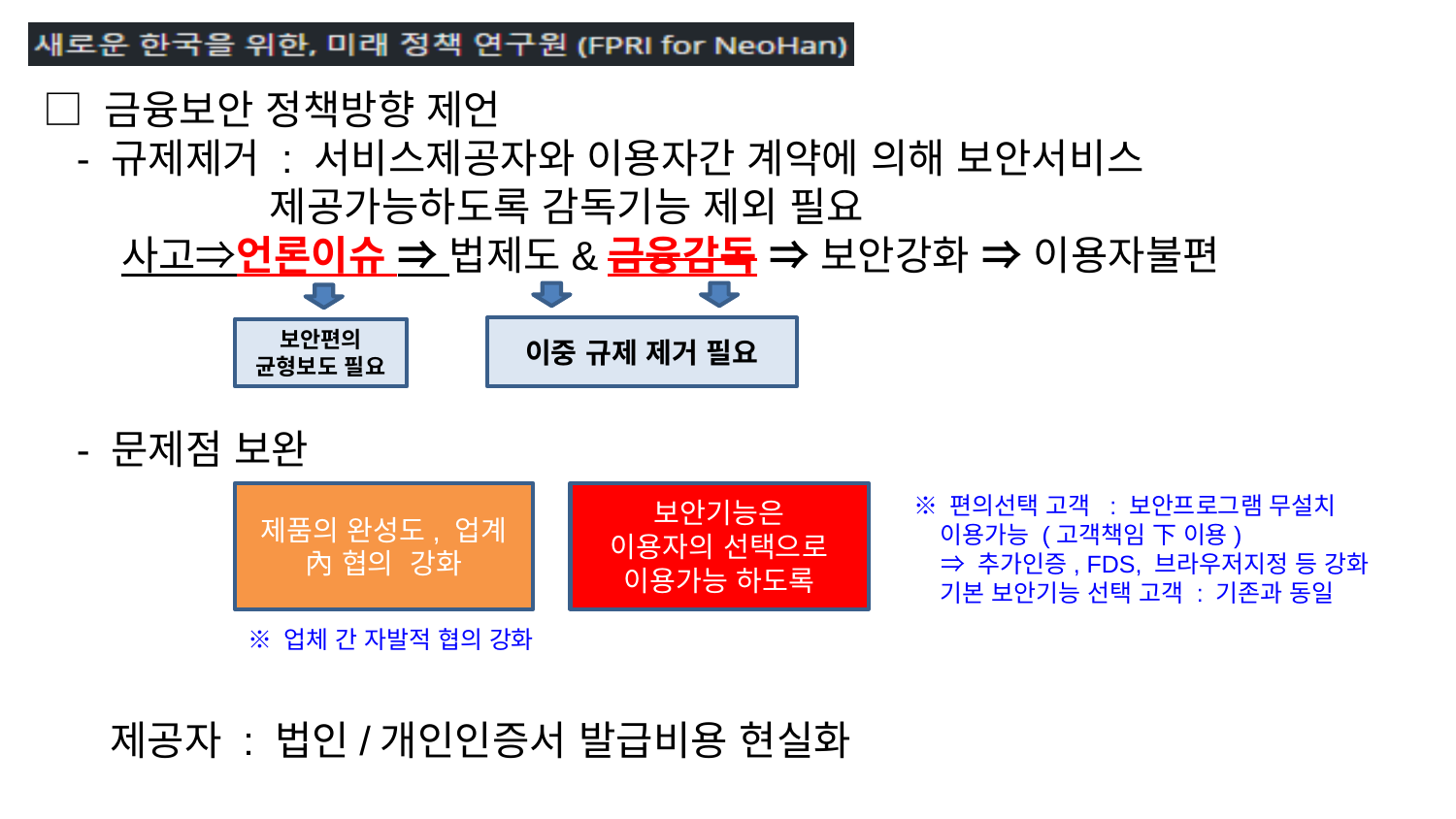

□ 금융보안 정책방향 제언
   - 규제제거 : 서비스제공자와 이용자간 계약에 의해 보안서비스
                   제공가능하도록 감독기능 제외 필요
      사고⇒언론이슈 ⇒ 법제도&금융감독 ⇒ 보안강화 ⇒ 이용자불편

   - 문제점 보완

     제공자 : 법인/개인인증서 발급비용 현실화

이중 규제 제거 필요
보안편의 균형보도 필요
제품의 완성도, 업계 內 협의  강화
보안기능은
이용자의 선택으로
이용가능 하도록
※ 편의선택 고객  : 보안프로그램 무설치
   이용가능 (고객책임 下 이용)
    ⇒ 추가인증, FDS, 브라우저지정 등 강화
   기본 보안기능 선택 고객 : 기존과 동일
※ 업체 간 자발적 협의 강화